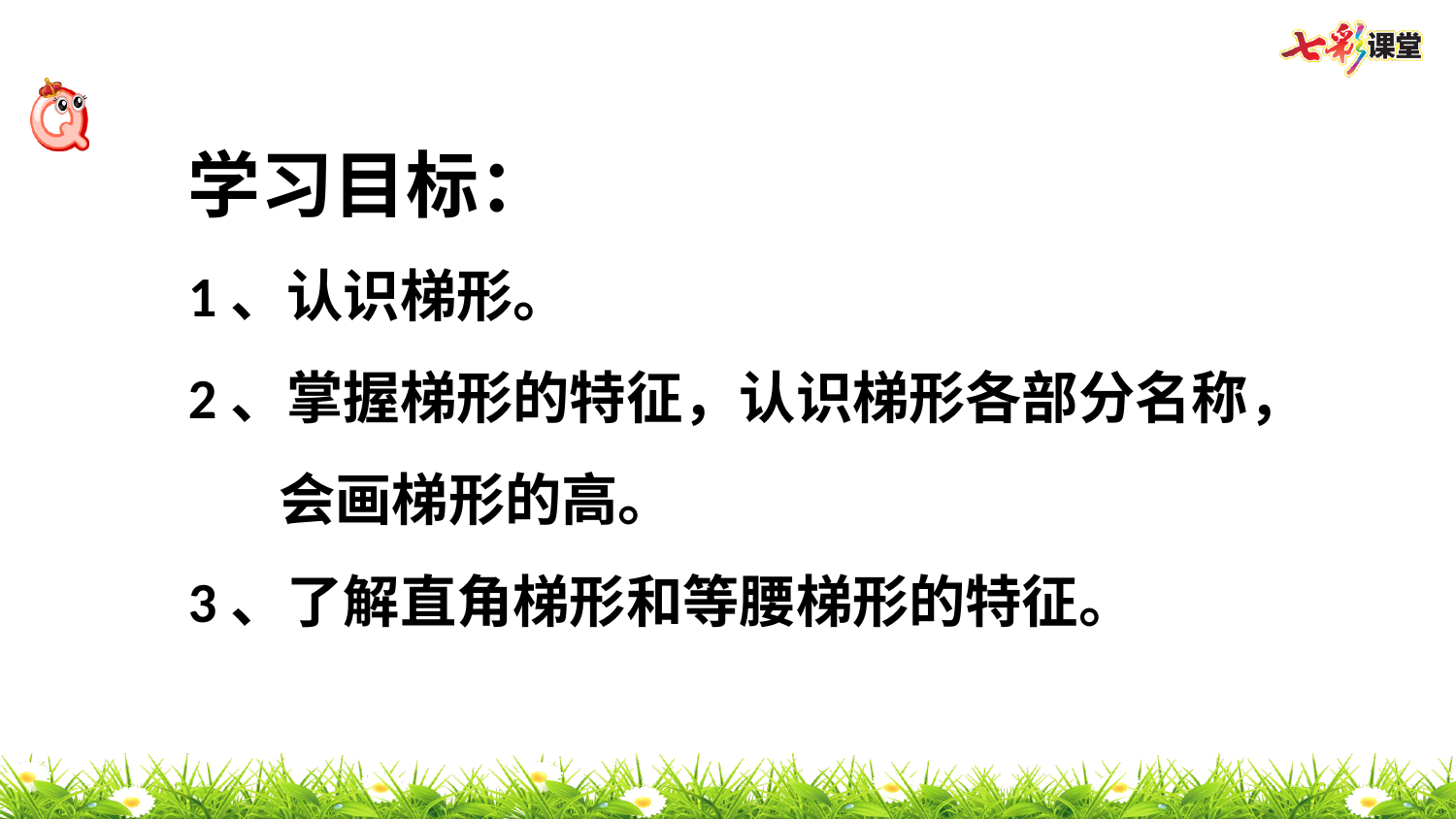

学习目标：
1、认识梯形。
2、掌握梯形的特征，认识梯形各部分名称，
      会画梯形的高。
3、了解直角梯形和等腰梯形的特征。